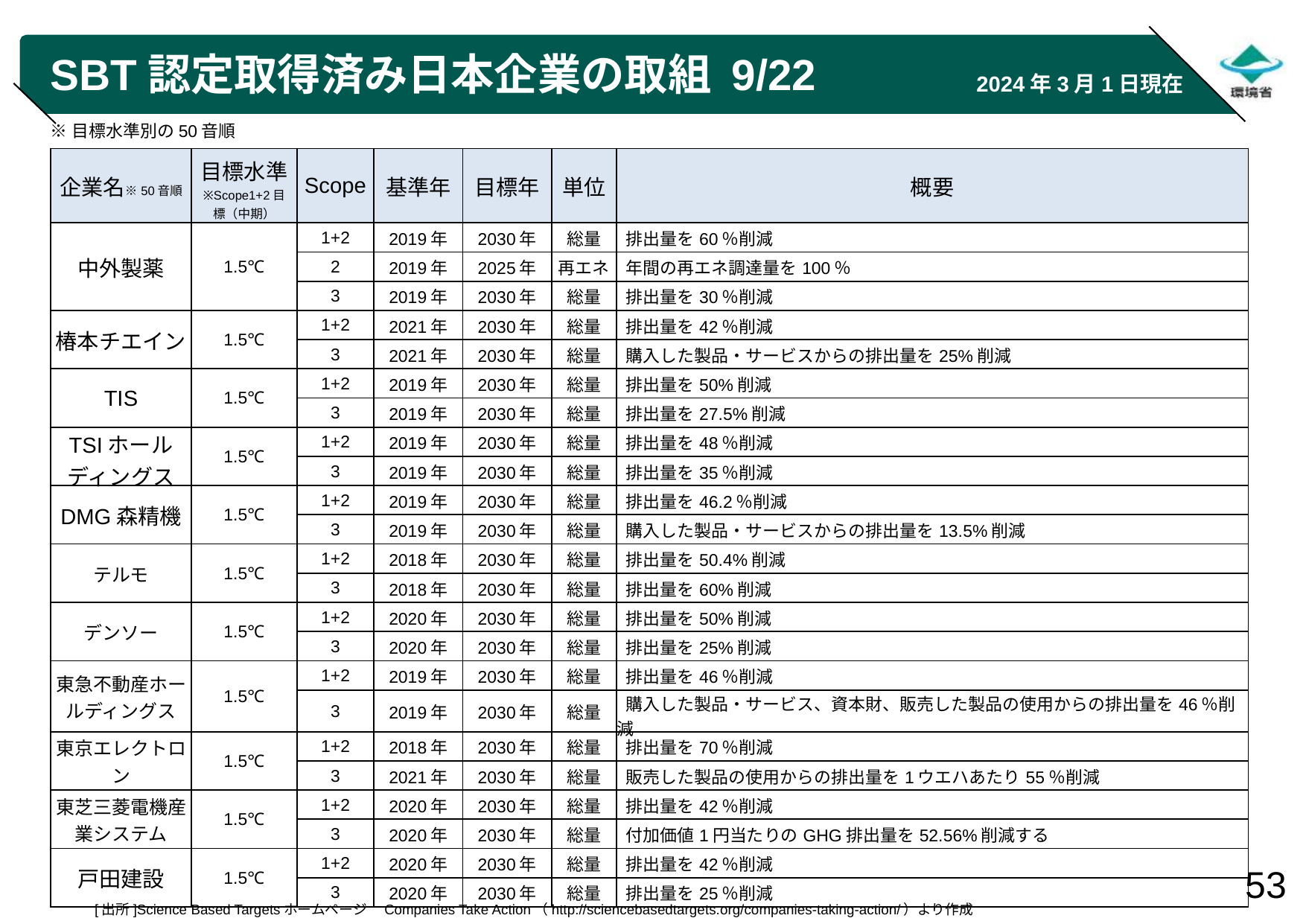

# SBT認定取得済み日本企業の取組 9/22
2024年3月1日現在
※目標水準別の50音順
| 企業名※50音順 | 目標水準 ※Scope1+2目標（中期） | Scope | 基準年 | 目標年 | 単位 | 概要 |
| --- | --- | --- | --- | --- | --- | --- |
| 中外製薬 | 1.5℃ | 1+2 | 2019年 | 2030年 | 総量 | 排出量を60％削減 |
|  |  | 2 | 2019年 | 2025年 | 再エネ | 年間の再エネ調達量を100％ |
|  |  | 3 | 2019年 | 2030年 | 総量 | 排出量を30％削減 |
| 椿本チエイン | 1.5℃ | 1+2 | 2021年 | 2030年 | 総量 | 排出量を42％削減 |
|  |  | 3 | 2021年 | 2030年 | 総量 | 購入した製品・サービスからの排出量を25%削減 |
| TIS | 1.5℃ | 1+2 | 2019年 | 2030年 | 総量 | 排出量を50%削減 |
|  |  | 3 | 2019年 | 2030年 | 総量 | 排出量を27.5%削減 |
| TSIホールディングス | 1.5℃ | 1+2 | 2019年 | 2030年 | 総量 | 排出量を48％削減 |
|  |  | 3 | 2019年 | 2030年 | 総量 | 排出量を35％削減 |
| DMG森精機 | 1.5℃ | 1+2 | 2019年 | 2030年 | 総量 | 排出量を46.2％削減 |
|  |  | 3 | 2019年 | 2030年 | 総量 | 購入した製品・サービスからの排出量を13.5%削減 |
| テルモ | 1.5℃ | 1+2 | 2018年 | 2030年 | 総量 | 排出量を50.4%削減 |
|  |  | 3 | 2018年 | 2030年 | 総量 | 排出量を60%削減 |
| デンソー | 1.5℃ | 1+2 | 2020年 | 2030年 | 総量 | 排出量を50%削減 |
|  |  | 3 | 2020年 | 2030年 | 総量 | 排出量を25%削減 |
| 東急不動産ホールディングス | 1.5℃ | 1+2 | 2019年 | 2030年 | 総量 | 排出量を46％削減 |
|  |  | 3 | 2019年 | 2030年 | 総量 | 購入した製品・サービス、資本財、販売した製品の使用からの排出量を46％削減 |
| 東京エレクトロン | 1.5℃ | 1+2 | 2018年 | 2030年 | 総量 | 排出量を70％削減 |
|  |  | 3 | 2021年 | 2030年 | 総量 | 販売した製品の使用からの排出量を1ウエハあたり55％削減 |
| 東芝三菱電機産業システム | 1.5℃ | 1+2 | 2020年 | 2030年 | 総量 | 排出量を42％削減 |
|  |  | 3 | 2020年 | 2030年 | 総量 | 付加価値1円当たりのGHG排出量を52.56%削減する |
| 戸田建設 | 1.5℃ | 1+2 | 2020年 | 2030年 | 総量 | 排出量を42％削減 |
|  |  | 3 | 2020年 | 2030年 | 総量 | 排出量を25％削減 |
[出所]Science Based Targetsホームページ　Companies Take Action（http://sciencebasedtargets.org/companies-taking-action/）より作成